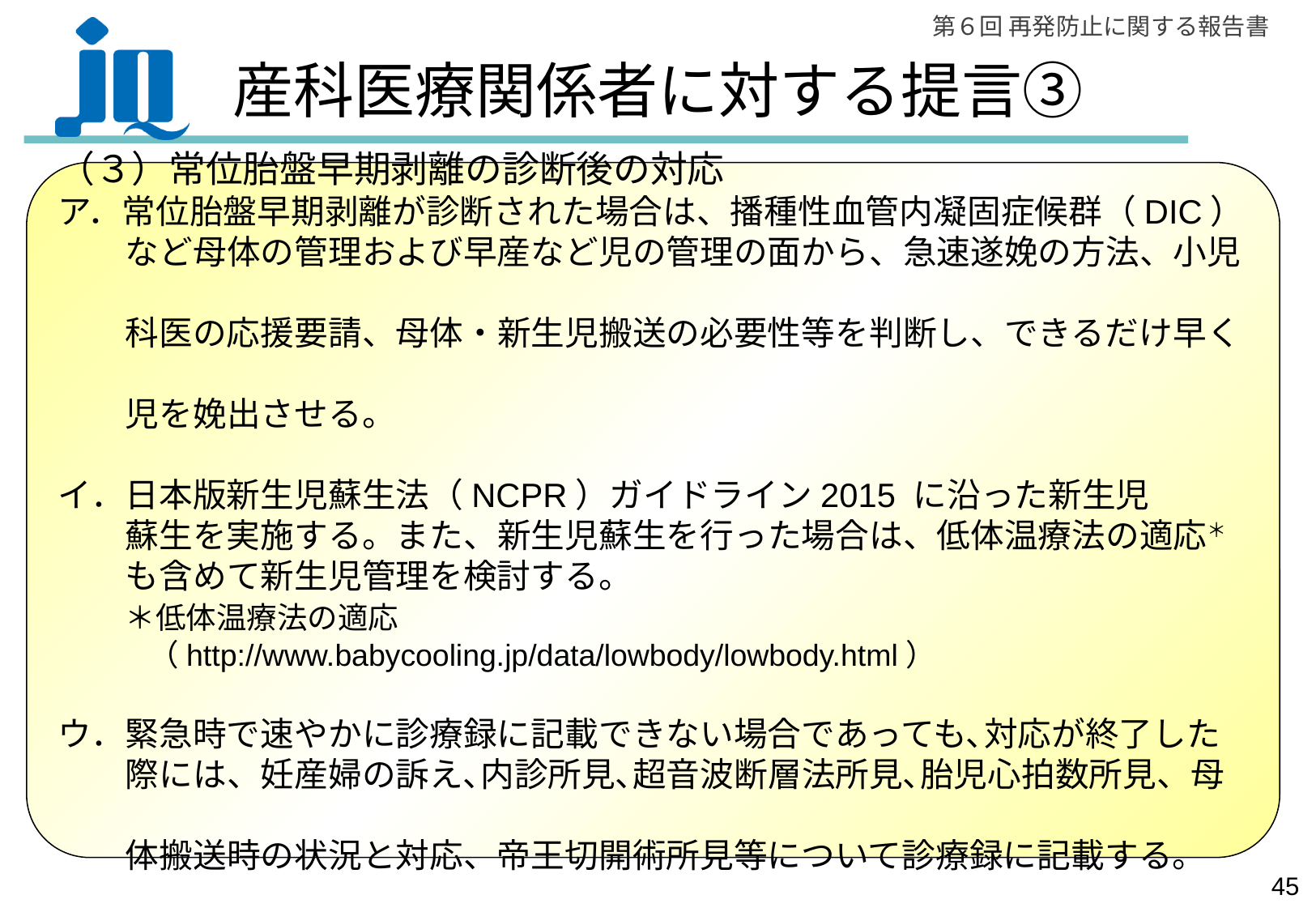

# 産科医療関係者に対する提言③
（３）常位胎盤早期剥離の診断後の対応
ア．常位胎盤早期剥離が診断された場合は、播種性血管内凝固症候群（DIC）
　　など母体の管理および早産など児の管理の面から、急速遂娩の方法、小児
　　科医の応援要請、母体・新生児搬送の必要性等を判断し、できるだけ早く
　　児を娩出させる。

イ．日本版新生児蘇生法（NCPR）ガイドライン2015 に沿った新生児
　　蘇生を実施する。また、新生児蘇生を行った場合は、低体温療法の適応＊
　　も含めて新生児管理を検討する。
　　＊低体温療法の適応
　　　（http://www.babycooling.jp/data/lowbody/lowbody.html）

ウ．緊急時で速やかに診療録に記載できない場合であっても､対応が終了した
　　際には、妊産婦の訴え､内診所見､超音波断層法所見､胎児心拍数所見、母
　　体搬送時の状況と対応、帝王切開術所見等について診療録に記載する。
45